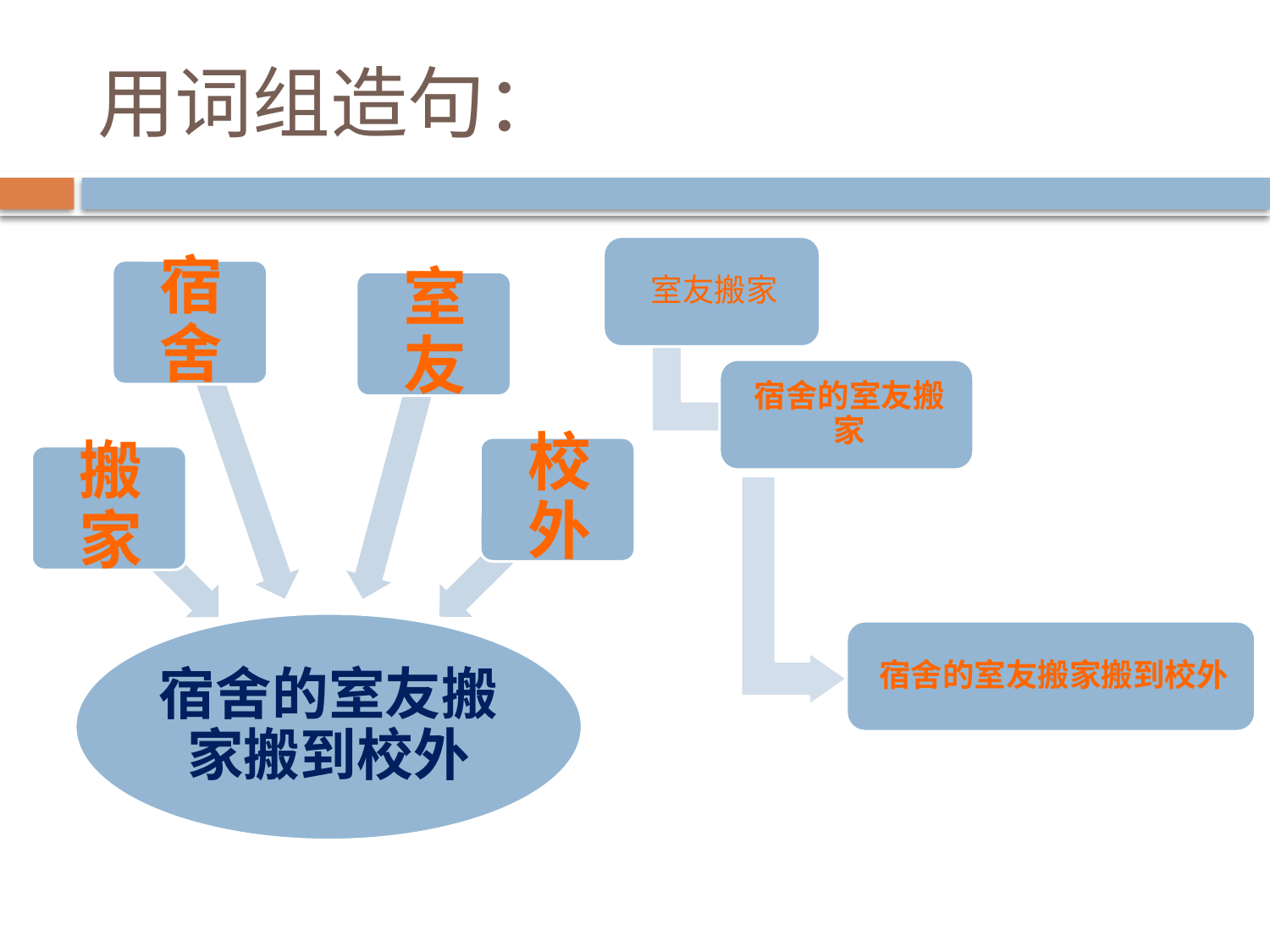

# 用词组造句：
室友搬家
宿舍的室友搬家
宿舍的室友搬家搬到校外

宿舍的室友搬家搬到校外
搬家
宿舍
室友
校外